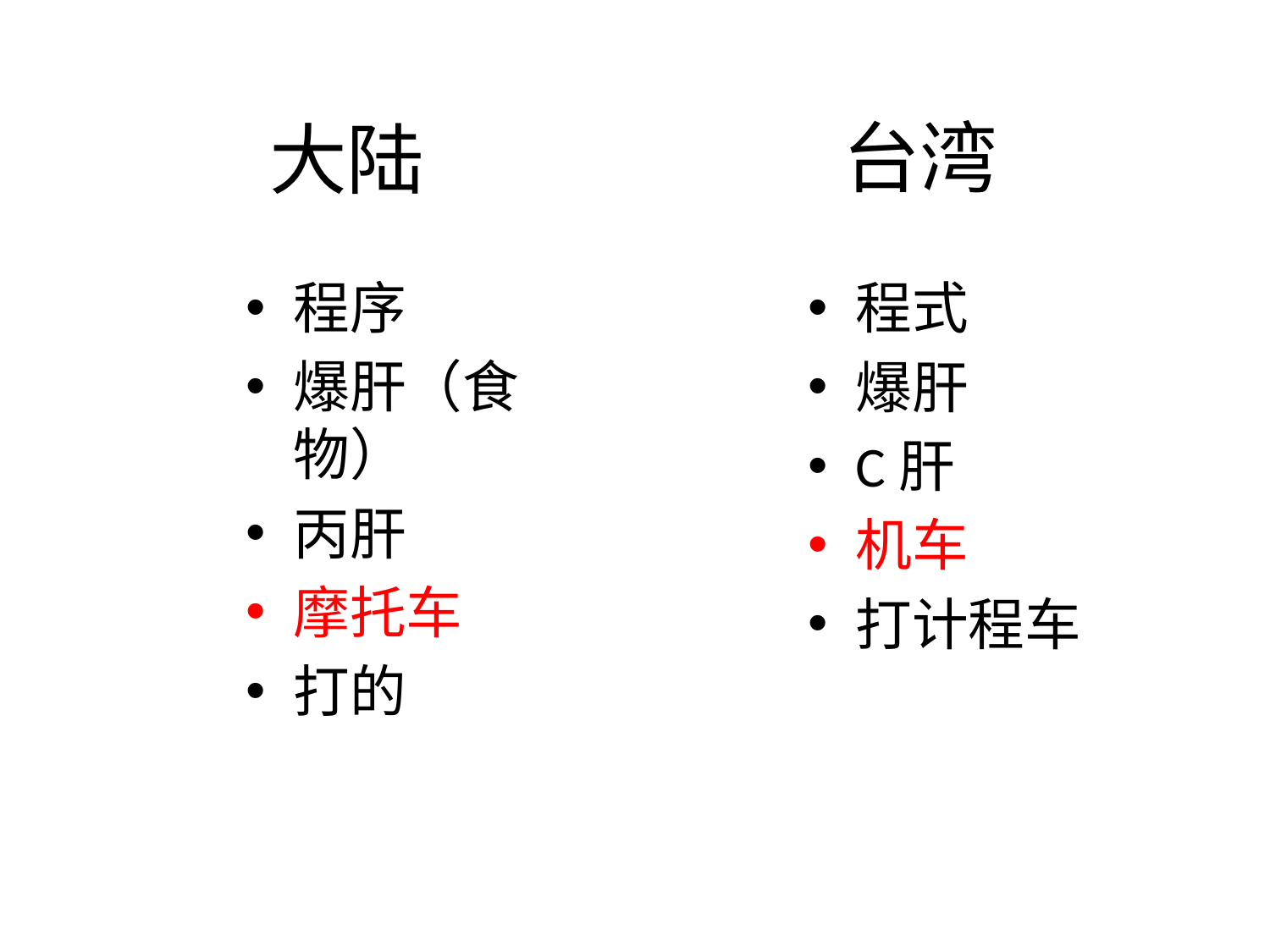

台湾
# 大陆
程序
爆肝（食物）
丙肝
摩托车
打的

程式
爆肝
C肝
机车
打计程车